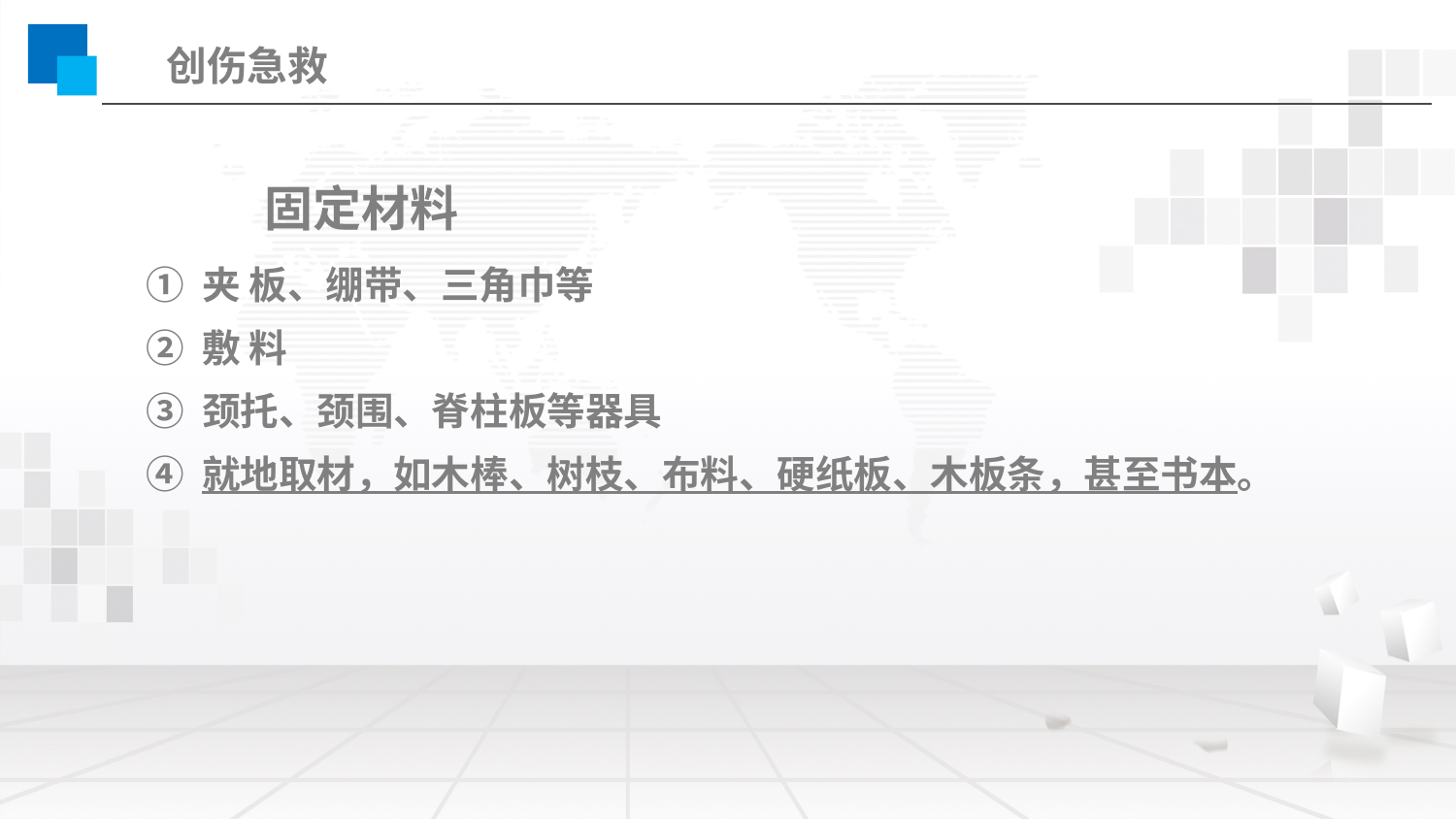

创伤急救
# 固定材料

① 夹 板、绷带、三角巾等
② 敷 料
③ 颈托、颈围、脊柱板等器具
④ 就地取材，如木棒、树枝、布料、硬纸板、木板条，甚至书本。